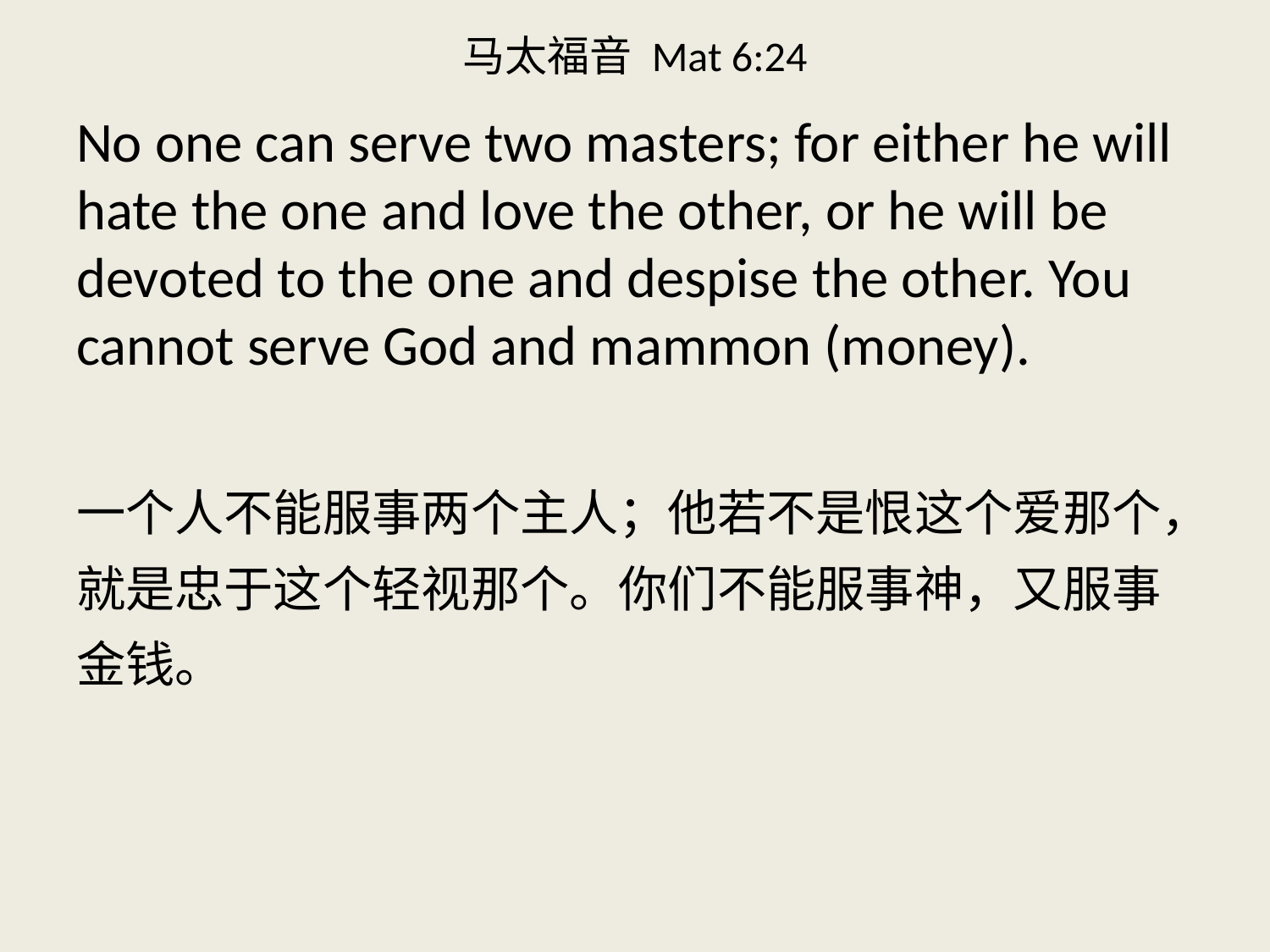

# 马太福音 Mat 6:24
No one can serve two masters; for either he will hate the one and love the other, or he will be devoted to the one and despise the other. You cannot serve God and mammon (money).

一个人不能服事两个主人；他若不是恨这个爱那个，就是忠于这个轻视那个。你们不能服事神，又服事金钱。